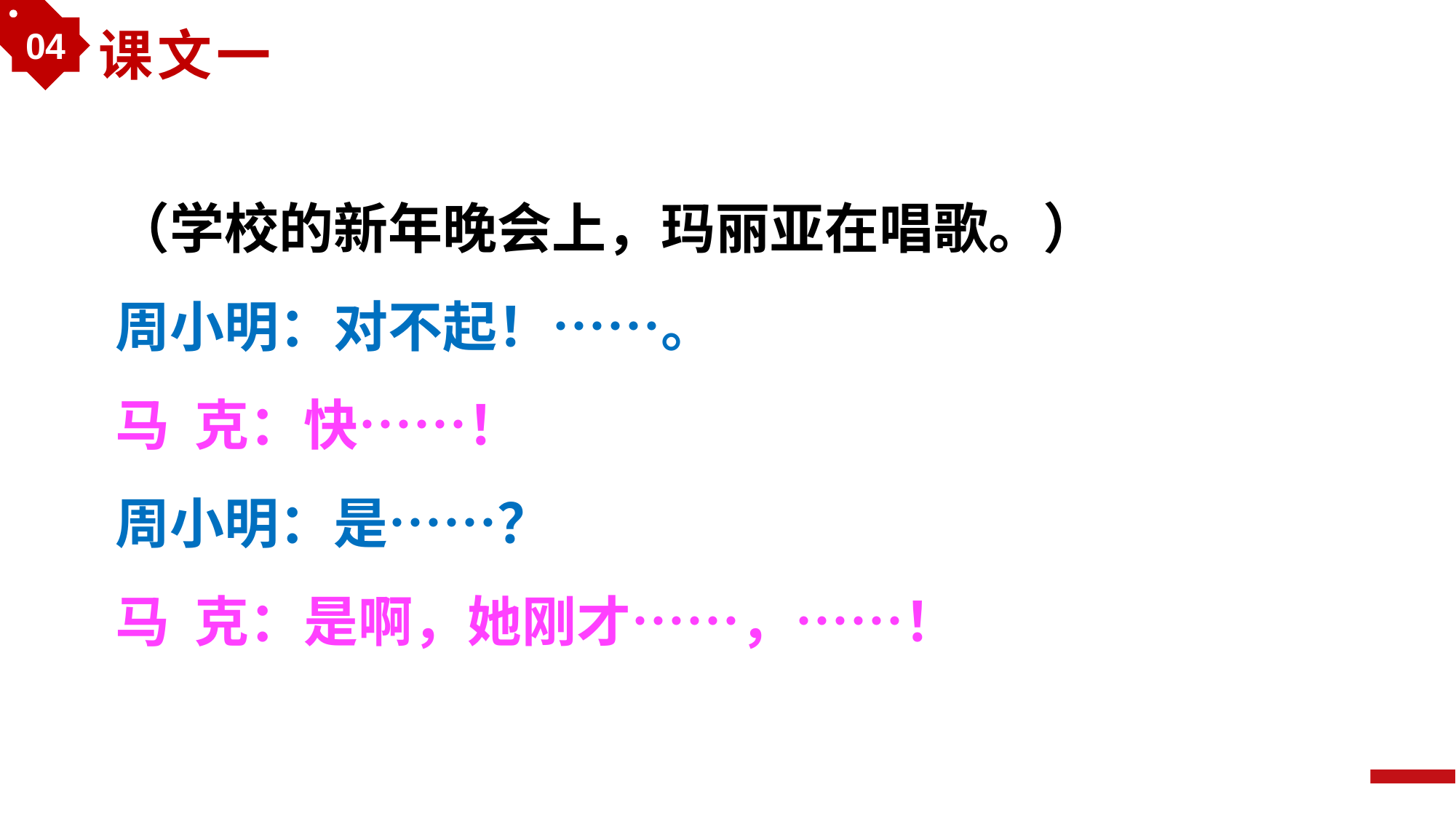

04
课文一
（学校的新年晚会上，玛丽亚在唱歌。）
周小明：对不起！……。
马  克：快……！
周小明：是……？
马  克：是啊，她刚才……，……！